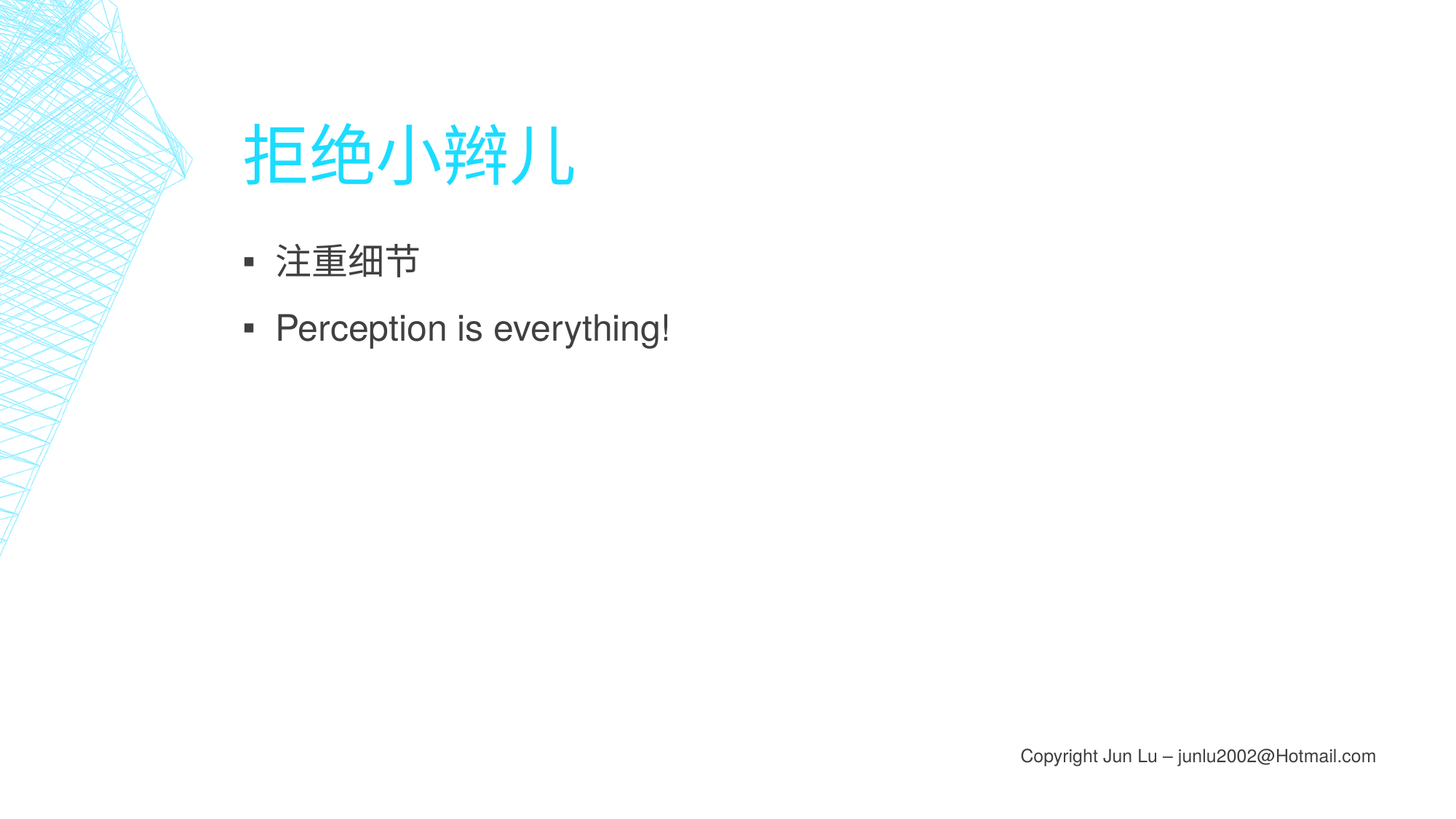

# 拒绝小辫儿
注重细节
Perception is everything!
Copyright Jun Lu – junlu2002@Hotmail.com